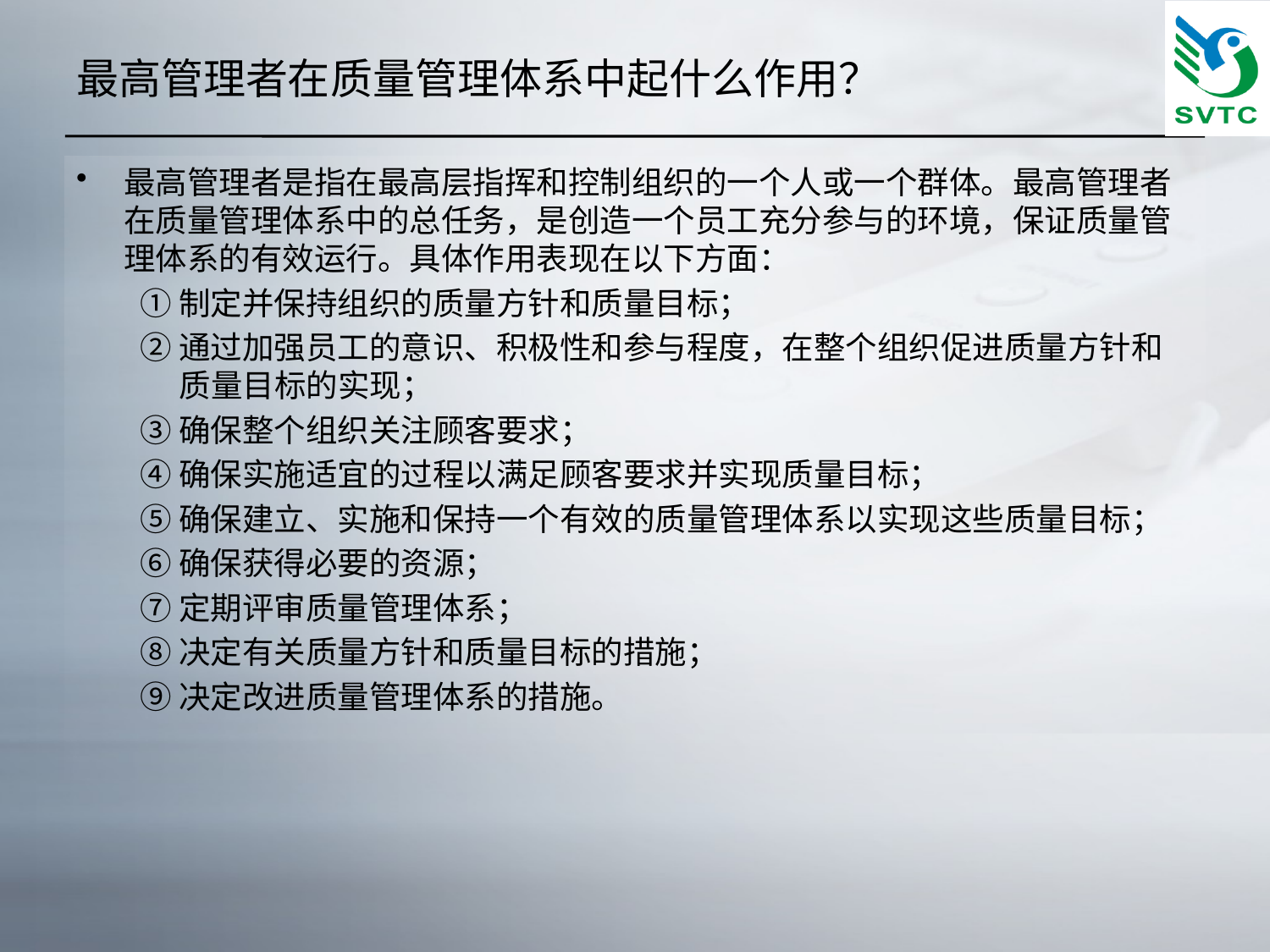

# 最高管理者在质量管理体系中起什么作用？
最高管理者是指在最高层指挥和控制组织的一个人或一个群体。最高管理者在质量管理体系中的总任务，是创造一个员工充分参与的环境，保证质量管理体系的有效运行。具体作用表现在以下方面：
①制定并保持组织的质量方针和质量目标；
②通过加强员工的意识、积极性和参与程度，在整个组织促进质量方针和质量目标的实现；
③确保整个组织关注顾客要求；
④确保实施适宜的过程以满足顾客要求并实现质量目标；
⑤确保建立、实施和保持一个有效的质量管理体系以实现这些质量目标；
⑥确保获得必要的资源；
⑦定期评审质量管理体系；
⑧决定有关质量方针和质量目标的措施；
⑨决定改进质量管理体系的措施。